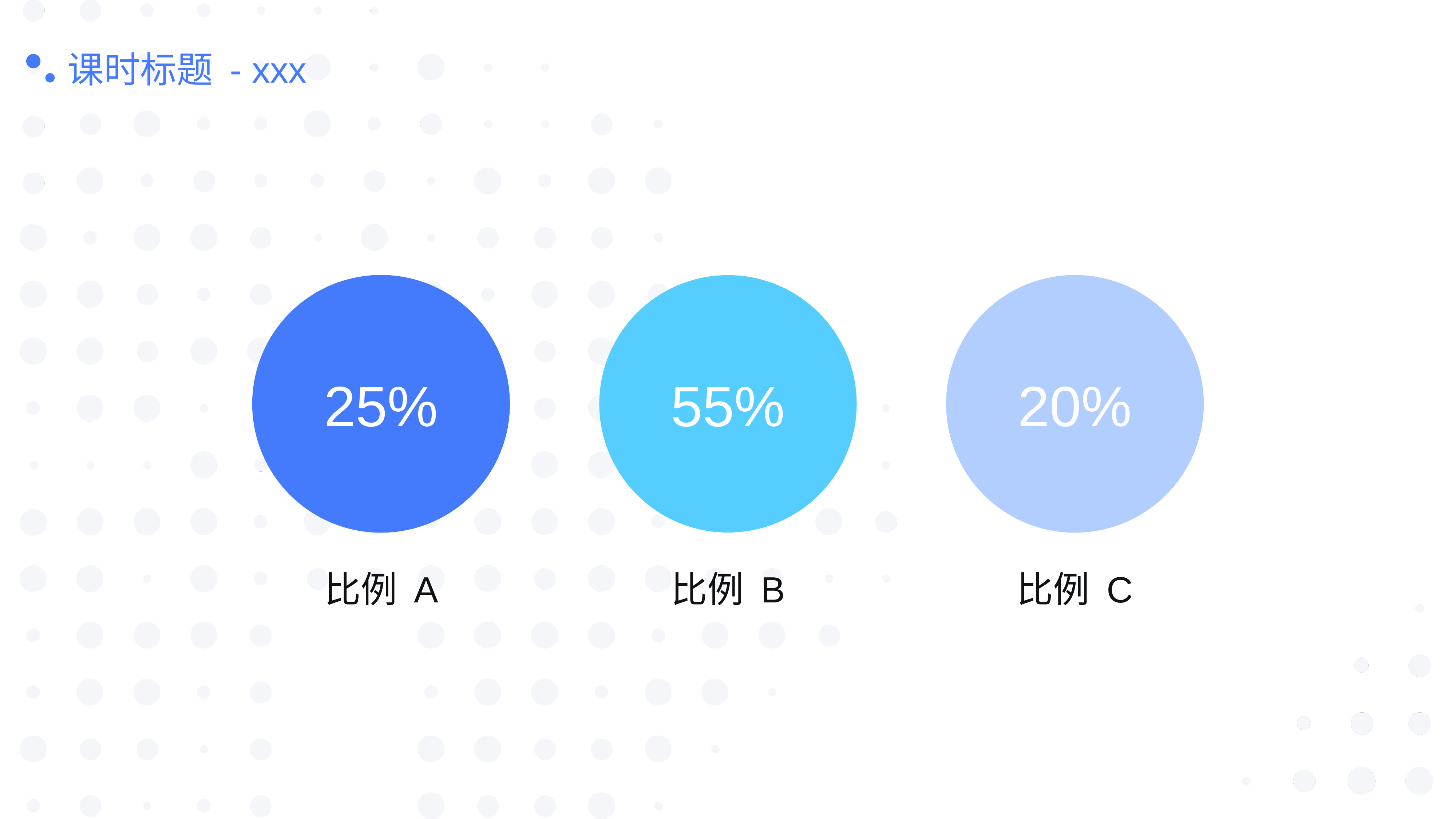

课时标题 - xxx
25%
20%
55%
比例 A
比例 B
比例 C